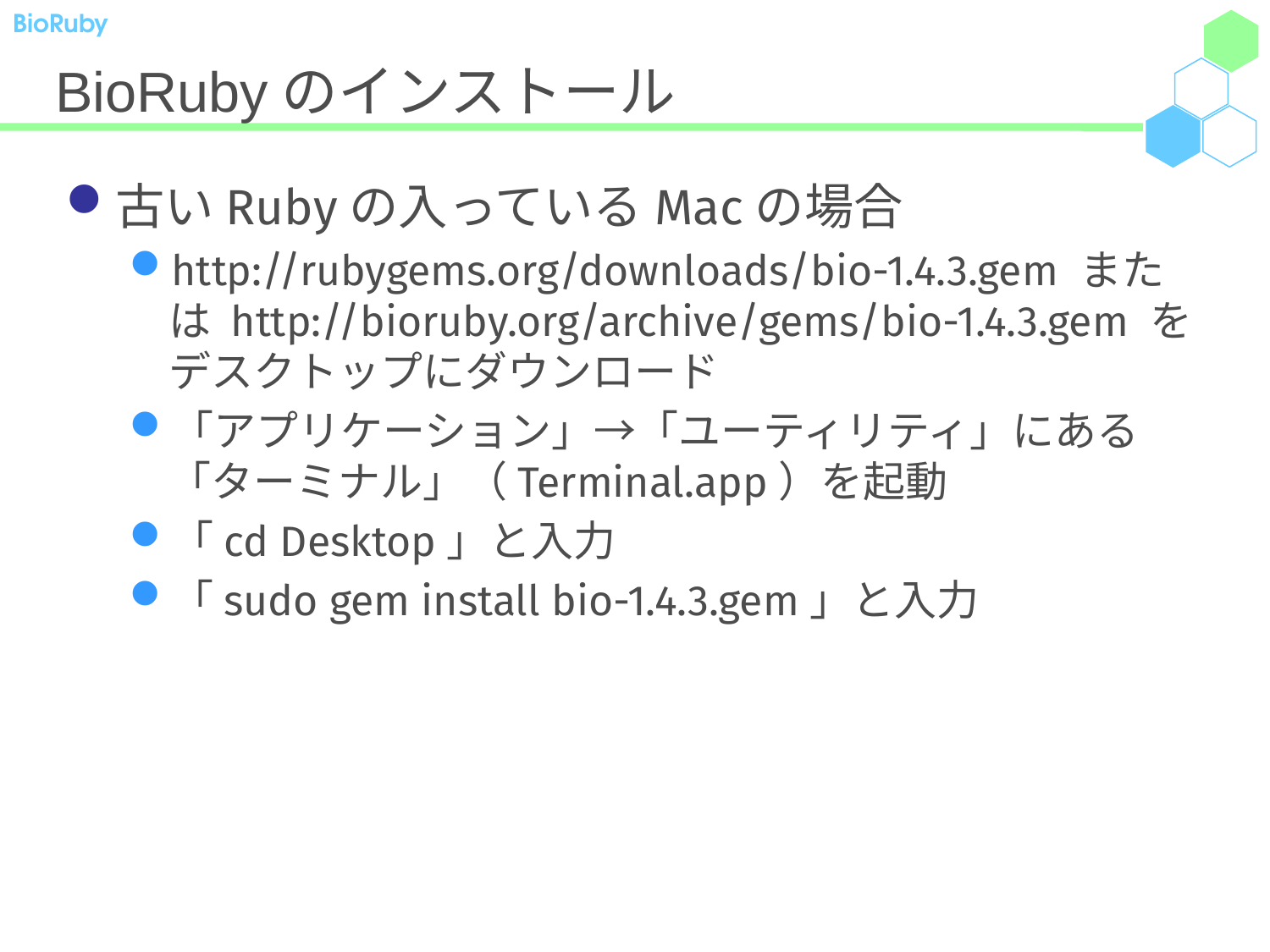

# BioRubyのインストール
古いRubyの入っているMacの場合
http://rubygems.org/downloads/bio-1.4.3.gem または http://bioruby.org/archive/gems/bio-1.4.3.gem をデスクトップにダウンロード
「アプリケーション」→「ユーティリティ」にある「ターミナル」（Terminal.app）を起動
「cd Desktop」と入力
「sudo gem install bio-1.4.3.gem」と入力